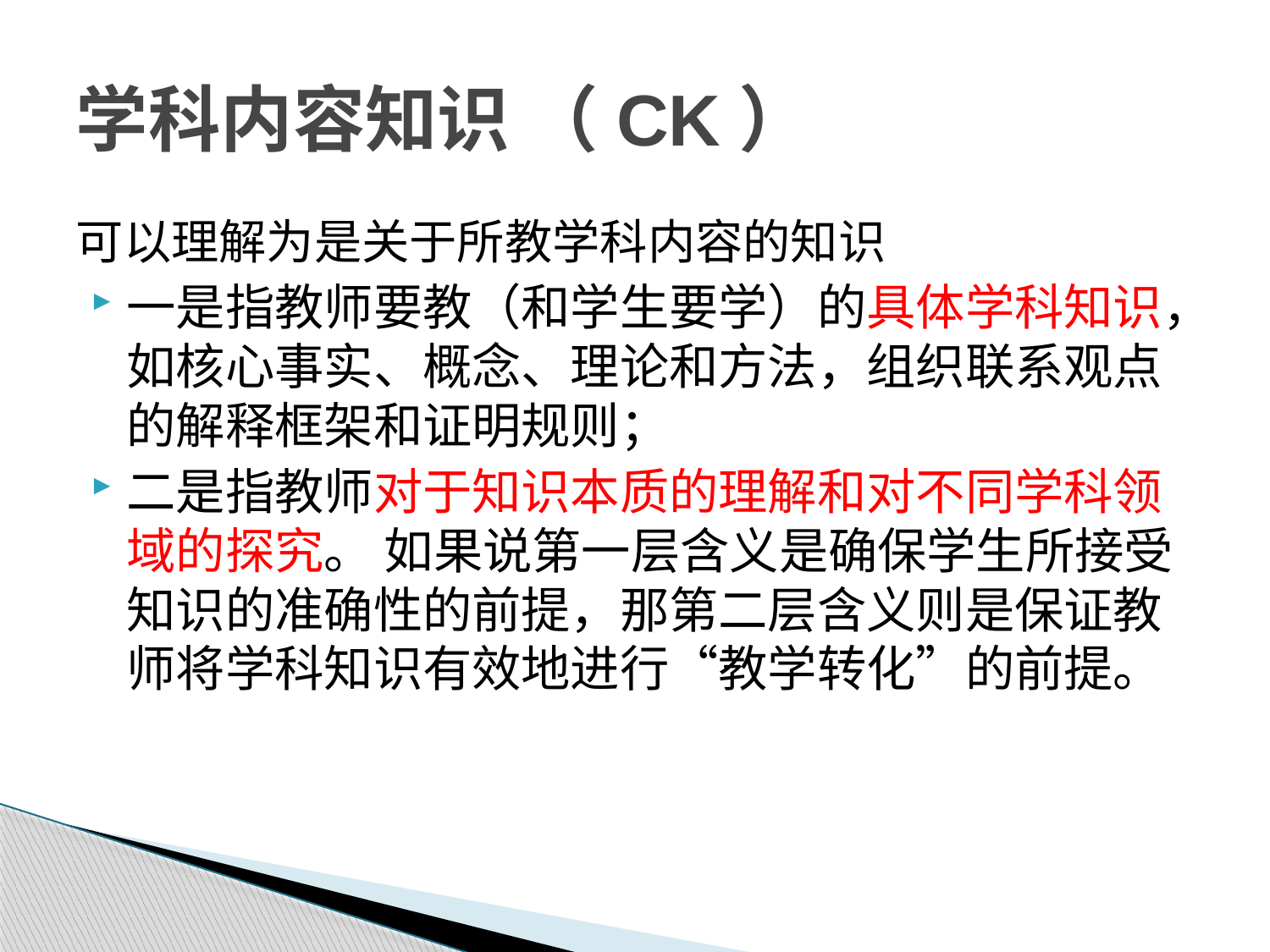

# 学科内容知识 （CK）
可以理解为是关于所教学科内容的知识
一是指教师要教（和学生要学）的具体学科知识，如核心事实、概念、理论和方法，组织联系观点的解释框架和证明规则；
二是指教师对于知识本质的理解和对不同学科领域的探究。 如果说第一层含义是确保学生所接受知识的准确性的前提，那第二层含义则是保证教师将学科知识有效地进行“教学转化”的前提。